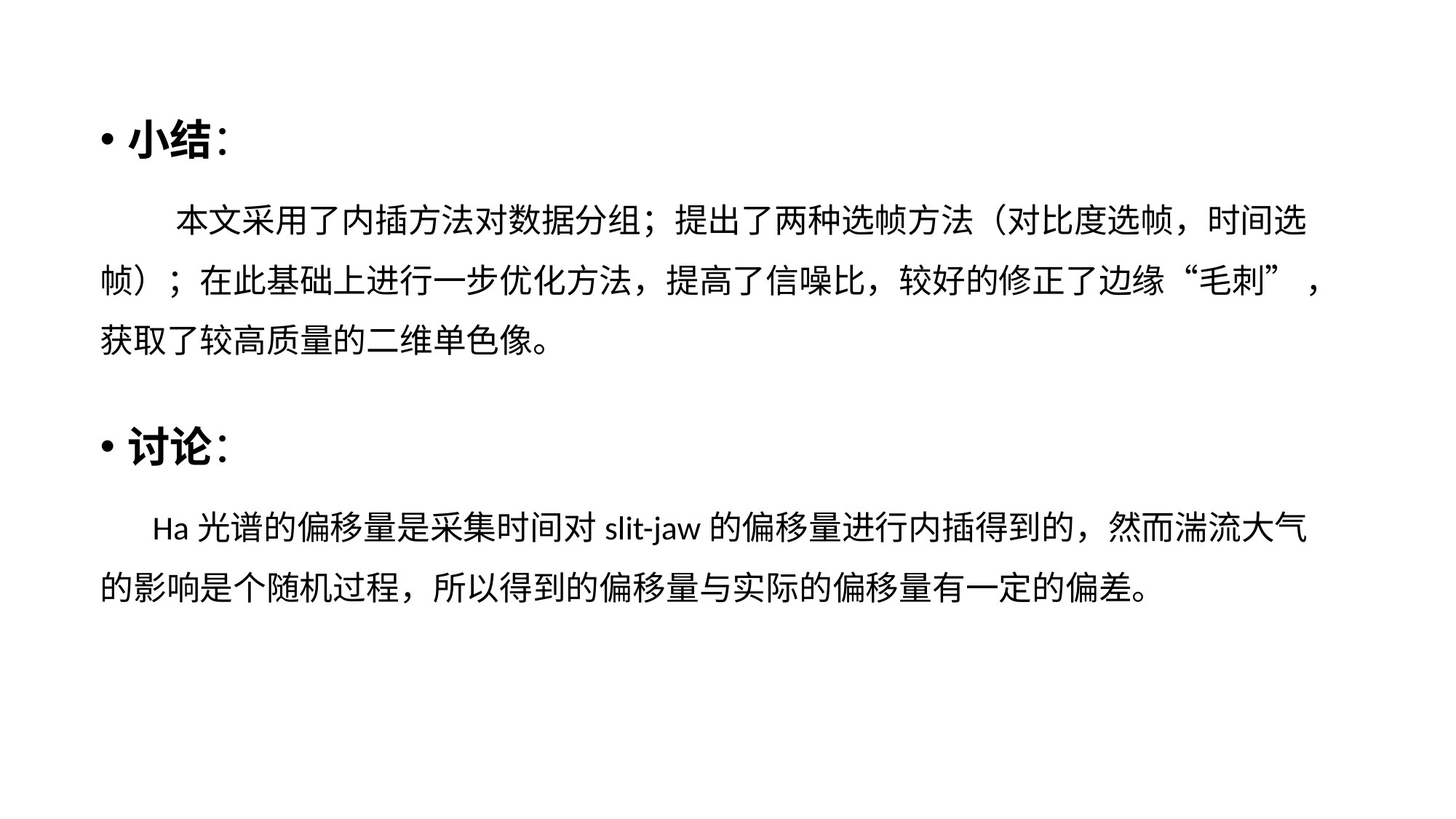

小结：
         本文采用了内插方法对数据分组；提出了两种选帧方法（对比度选帧，时间选帧）；在此基础上进行一步优化方法，提高了信噪比，较好的修正了边缘“毛刺” ，获取了较高质量的二维单色像。

讨论：
       Ha光谱的偏移量是采集时间对slit-jaw的偏移量进行内插得到的，然而湍流大气的影响是个随机过程，所以得到的偏移量与实际的偏移量有一定的偏差。